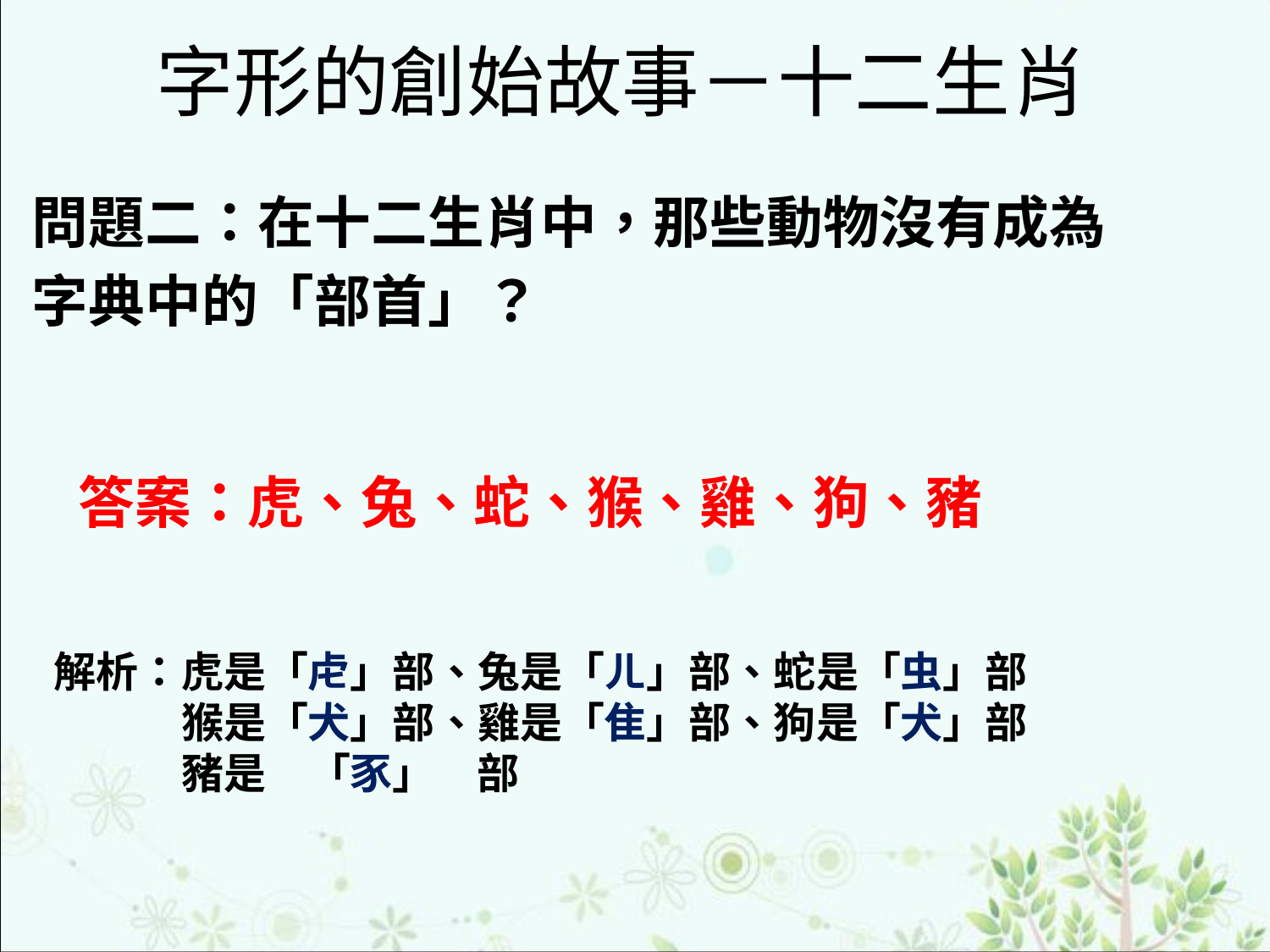

# 字形的創始故事－十二生肖
問題二：在十二生肖中，那些動物沒有成為
字典中的「部首」？

答案：虎、兔、蛇、猴、雞、狗、豬
解析：虎是「虍」部、兔是「ㄦ」部、蛇是「虫」部
　　　猴是「犬」部、雞是「隹」部、狗是「犬」部
　　　豬是　「豕」　部